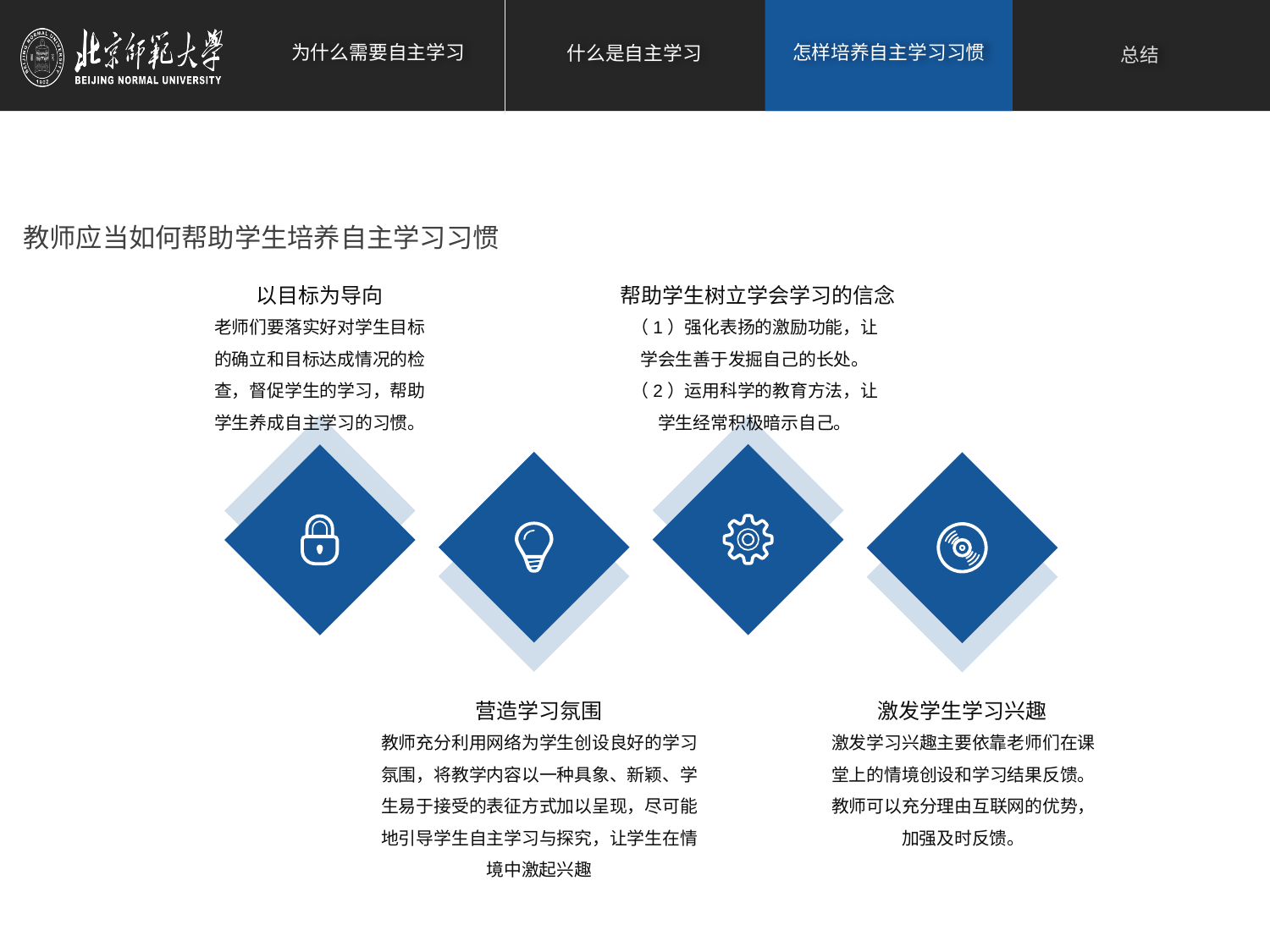

教师应当如何帮助学生培养自主学习习惯
帮助学生树立学会学习的信念

（1）强化表扬的激励功能，让学会生善于发掘自己的长处。
（2）运用科学的教育方法，让学生经常积极暗示自己。
以目标为导向

老师们要落实好对学生目标的确立和目标达成情况的检查，督促学生的学习，帮助学生养成自主学习的习惯。

营造学习氛围

教师充分利用网络为学生创设良好的学习氛围，将教学内容以一种具象、新颖、学生易于接受的表征方式加以呈现，尽可能地引导学生自主学习与探究，让学生在情境中激起兴趣

激发学生学习兴趣

激发学习兴趣主要依靠老师们在课堂上的情境创设和学习结果反馈。教师可以充分理由互联网的优势，加强及时反馈。